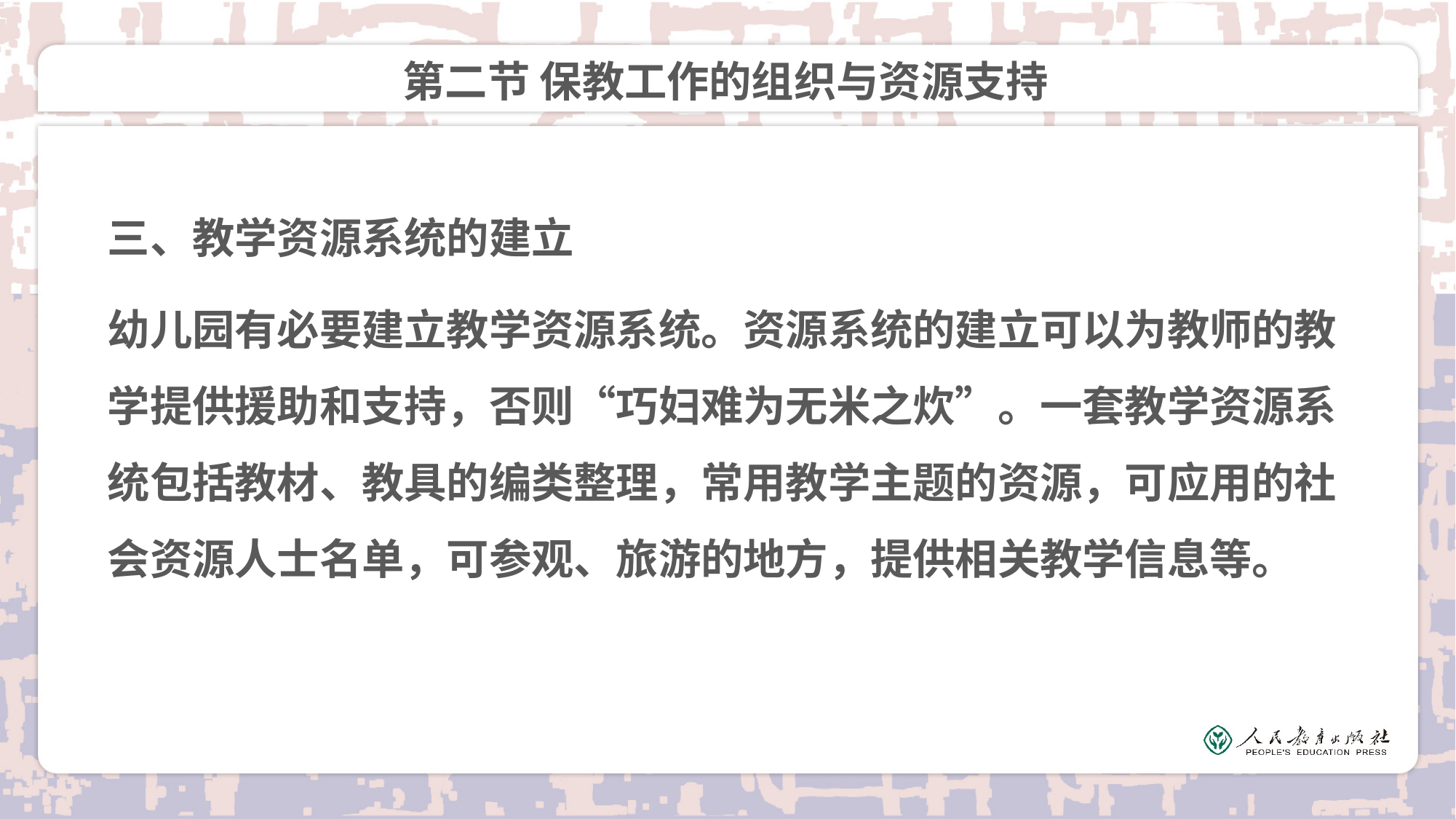

# 第二节 保教工作的组织与资源支持
三、教学资源系统的建立
幼儿园有必要建立教学资源系统。资源系统的建立可以为教师的教学提供援助和支持，否则“巧妇难为无米之炊”。一套教学资源系统包括教材、教具的编类整理，常用教学主题的资源，可应用的社会资源人士名单，可参观、旅游的地方，提供相关教学信息等。